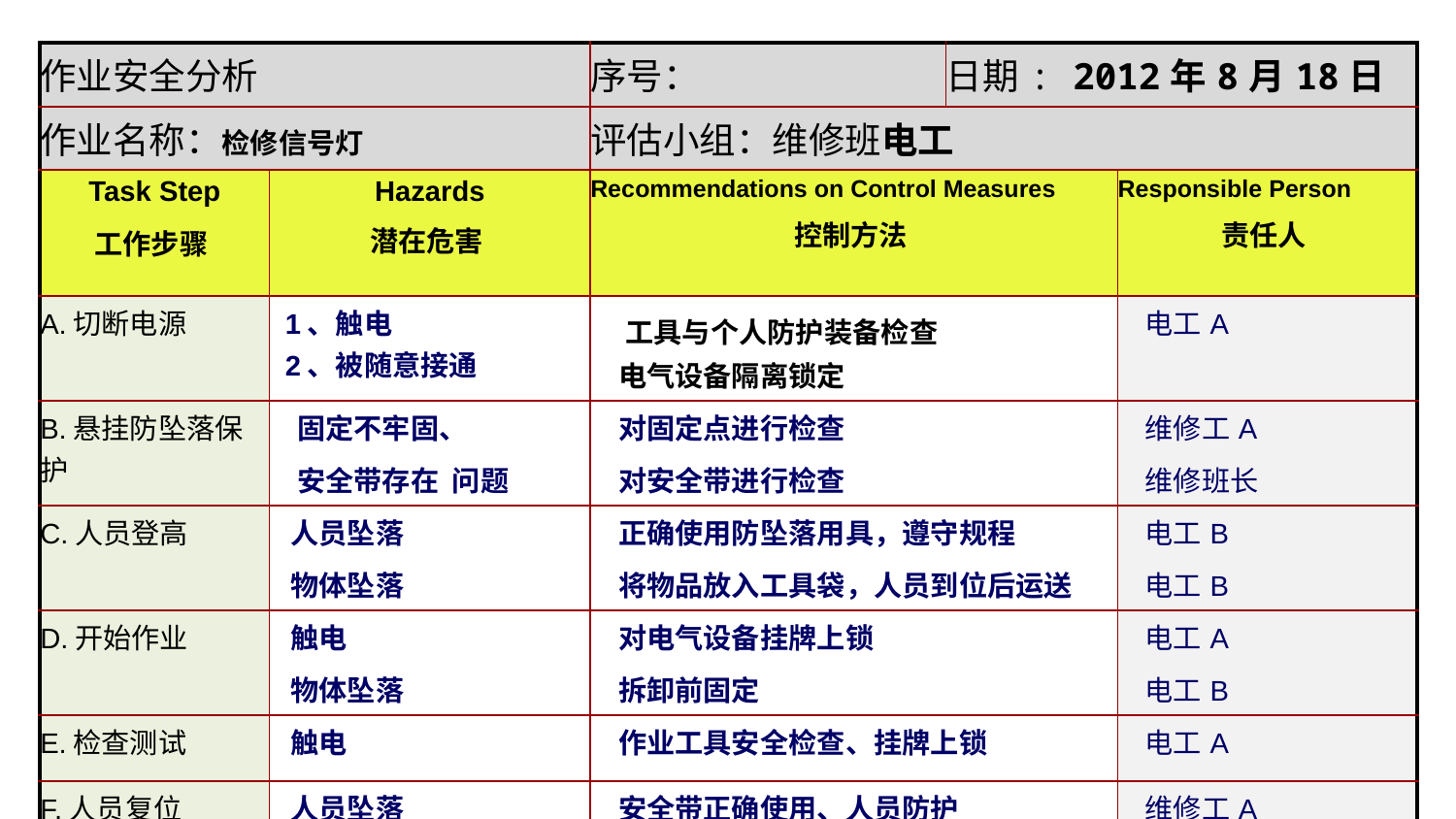

| 作业安全分析 |  | 序号： | 日期: 2012年8月18日 |  |
| --- | --- | --- | --- | --- |
| 作业名称：检修信号灯 |  | 评估小组：维修班电工 |  |  |
| Task Step 工作步骤 | Hazards 潜在危害 | Recommendations on Control Measures 控制方法 |  | Responsible Person 责任人 |
| A.切断电源 | 1、触电 2、被随意接通 | 工具与个人防护装备检查 电气设备隔离锁定 |  | 电工A |
| B.悬挂防坠落保护 | 固定不牢固、 安全带存在 问题 | 对固定点进行检查 对安全带进行检查 |  | 维修工A 维修班长 |
| C.人员登高 | 人员坠落 物体坠落 | 正确使用防坠落用具，遵守规程 将物品放入工具袋，人员到位后运送 |  | 电工B 电工B |
| D.开始作业 | 触电 物体坠落 | 对电气设备挂牌上锁 拆卸前固定 |  | 电工A 电工B |
| E.检查测试 | 触电 | 作业工具安全检查、挂牌上锁 |  | 电工A |
| F.人员复位 | 人员坠落 | 安全带正确使用、人员防护 |  | 维修工A |
142